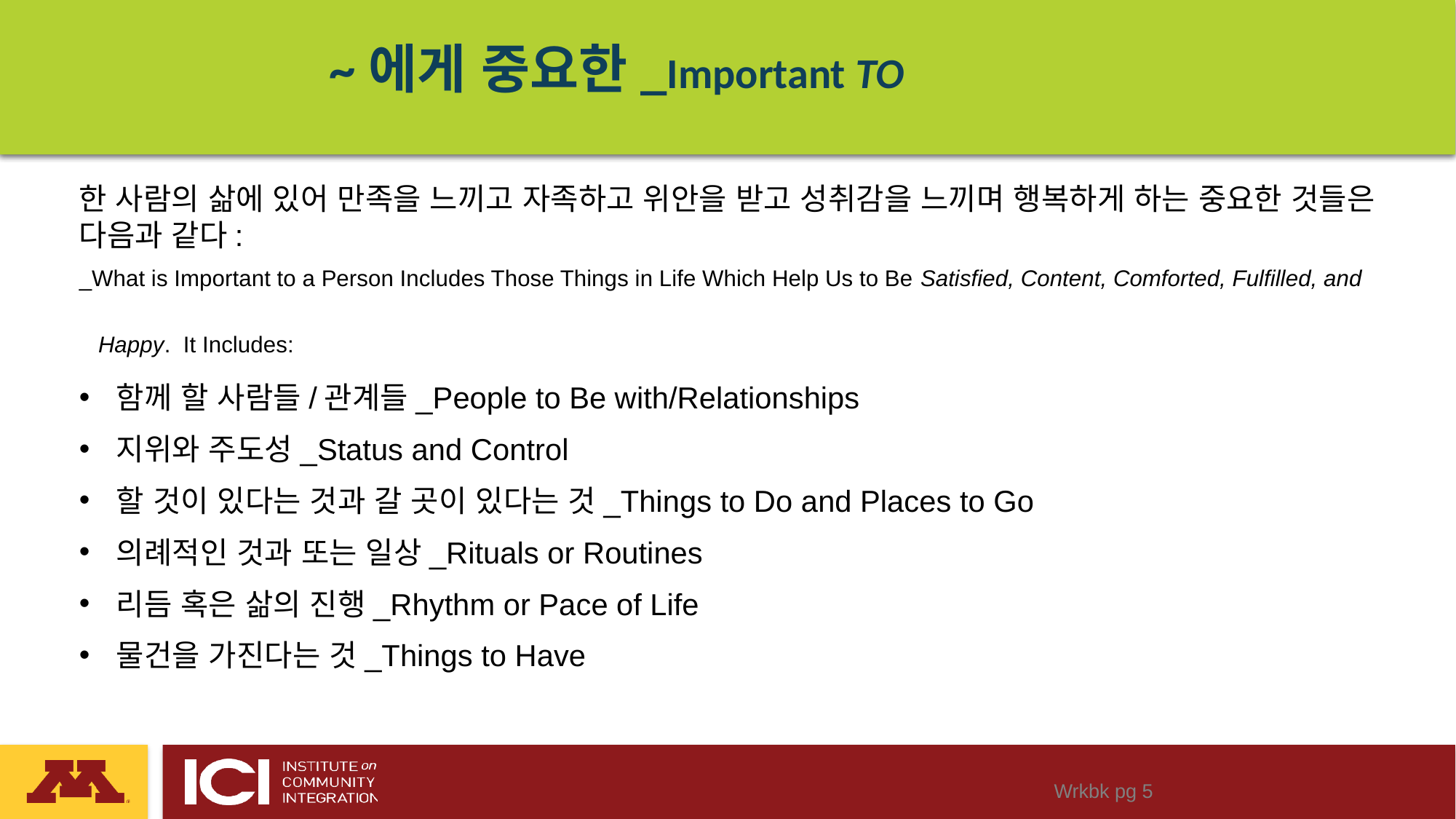

# ~에게 중요한_Important TO
한 사람의 삶에 있어 만족을 느끼고 자족하고 위안을 받고 성취감을 느끼며 행복하게 하는 중요한 것들은 다음과 같다:
_What is Important to a Person Includes Those Things in Life Which Help Us to Be Satisfied, Content, Comforted, Fulfilled, and
   Happy.  It Includes:
함께 할 사람들/관계들_People to Be with/Relationships
지위와 주도성_Status and Control
할 것이 있다는 것과 갈 곳이 있다는 것_Things to Do and Places to Go
의례적인 것과 또는 일상_Rituals or Routines
리듬 혹은 삶의 진행_Rhythm or Pace of Life
물건을 가진다는 것_Things to Have
Wrkbk pg 5